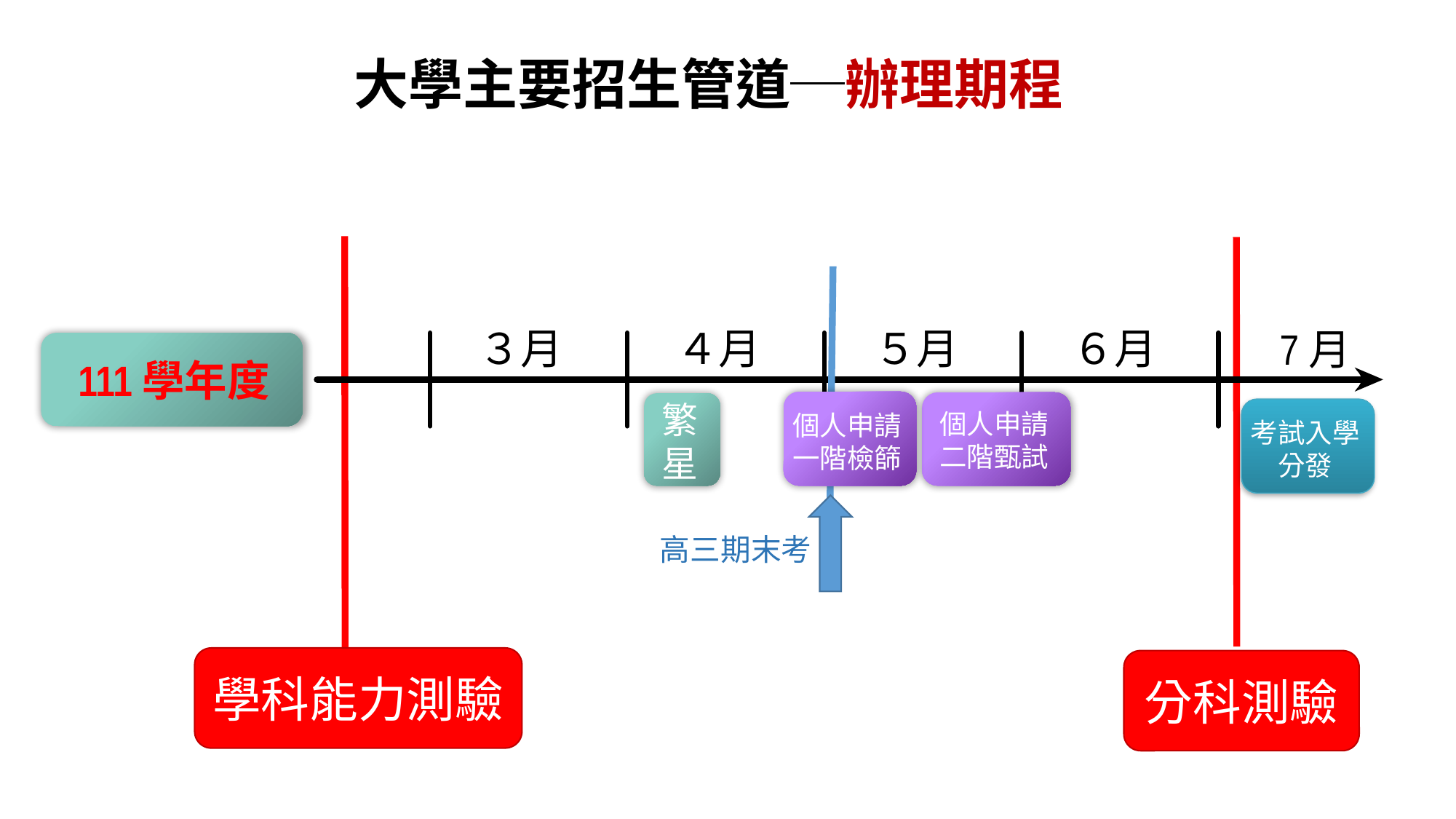

大學主要招生管道─辦理期程
個人申請
一階檢篩
星
考試入學分發
考試入學分發

高三期末考
３月
４月
５月
６月
7月

111學年度

個人申請
二階甄試
個人申請
一階檢篩
繁星

考試入學分發

學科能力測驗
分科測驗